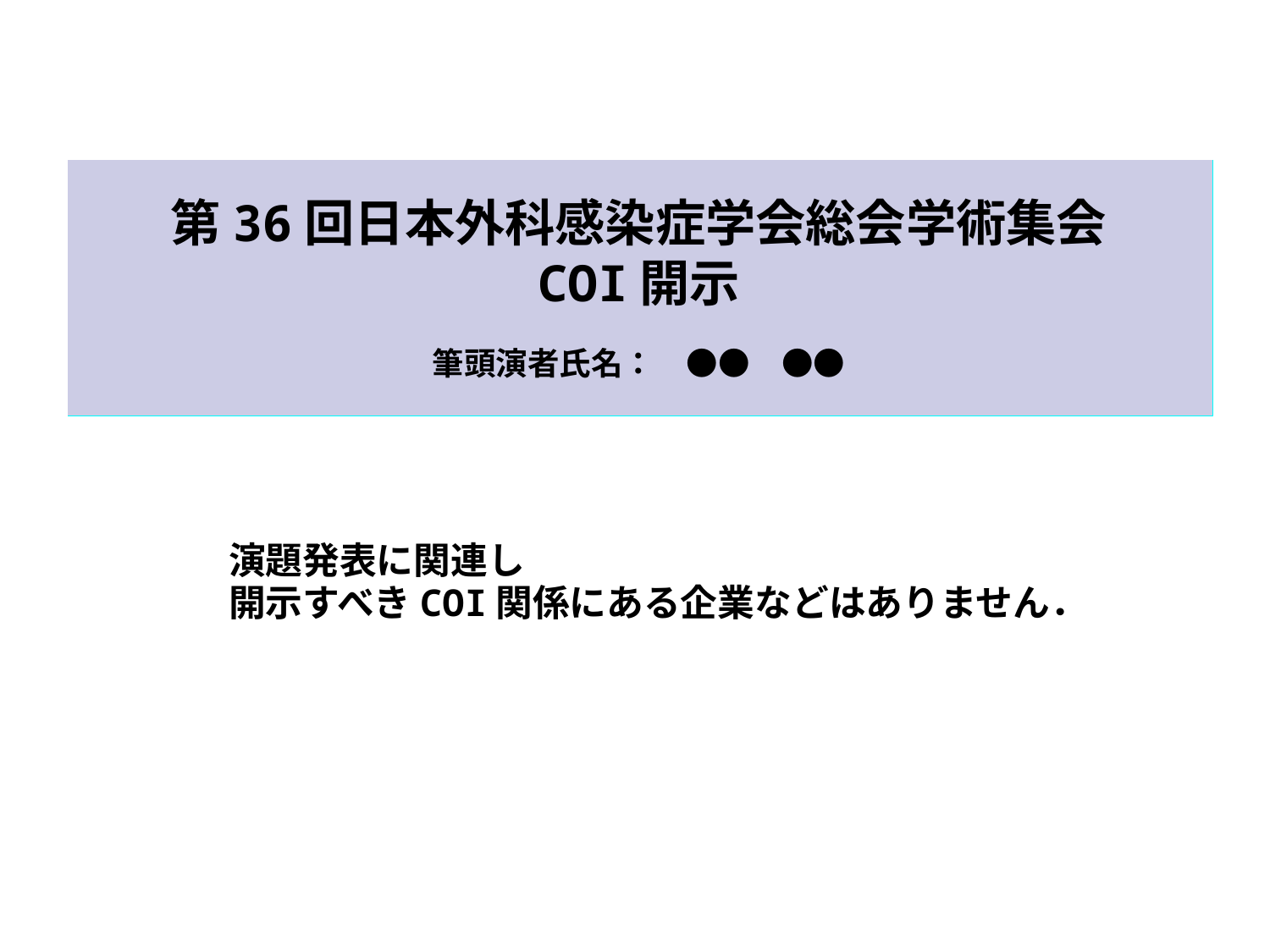

# 第36回日本外科感染症学会総会学術集会 COI開示 　 筆頭演者氏名：　●●　●●

演題発表に関連し
開示すべきCOI関係にある企業などはありません．